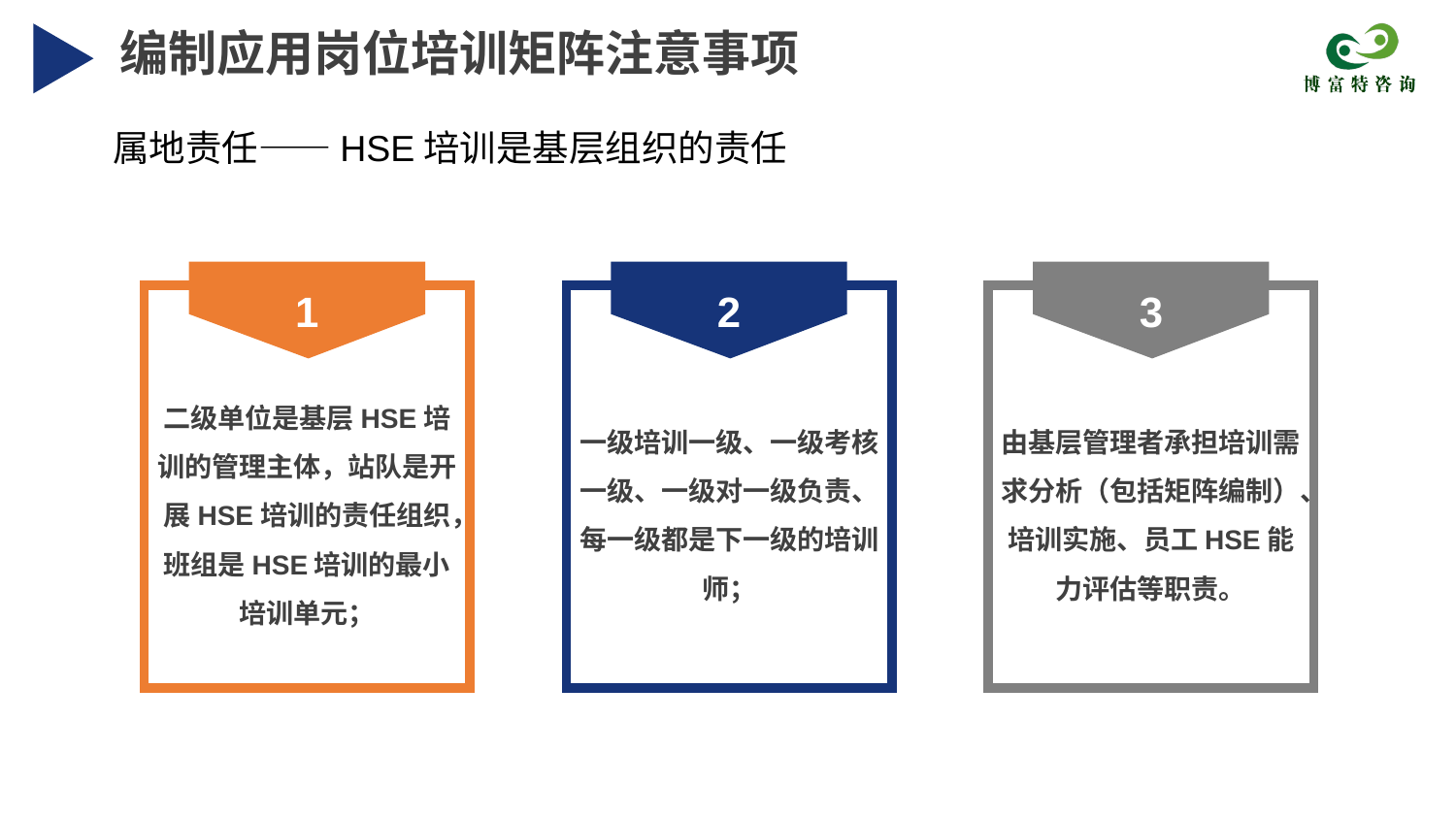

编制应用岗位培训矩阵注意事项
属地责任——HSE培训是基层组织的责任
1
二级单位是基层HSE培训的管理主体，站队是开展HSE培训的责任组织，班组是HSE培训的最小培训单元；
2
一级培训一级、一级考核一级、一级对一级负责、每一级都是下一级的培训师；
3
由基层管理者承担培训需求分析（包括矩阵编制）、培训实施、员工HSE能力评估等职责。